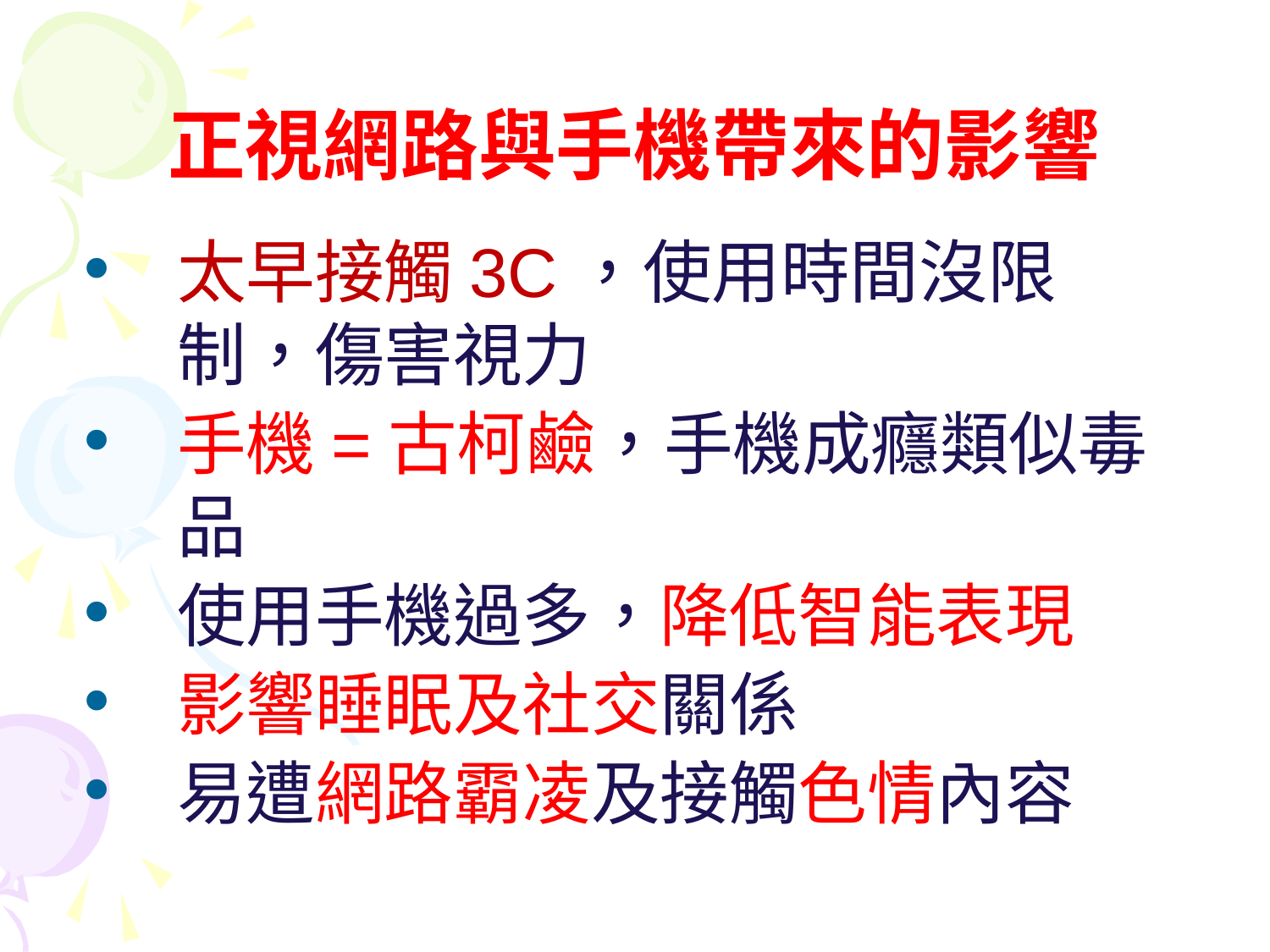

# 正視網路與手機帶來的影響
太早接觸3C，使用時間沒限制，傷害視力
手機=古柯鹼，手機成癮類似毒品
使用手機過多，降低智能表現
影響睡眠及社交關係
易遭網路霸凌及接觸色情內容